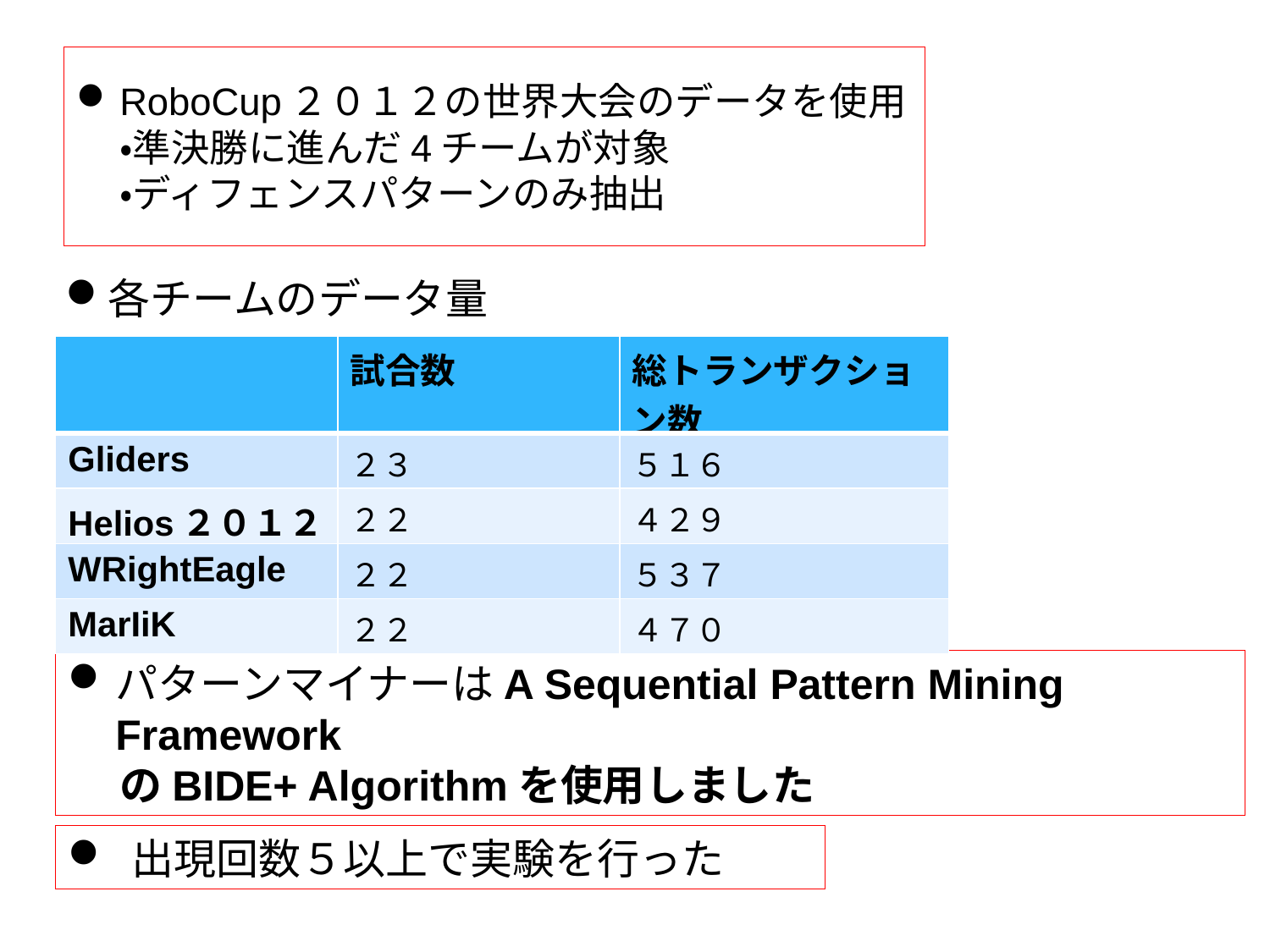

# RoboCup２０１２の世界大会のデータを使用 ・準決勝に進んだ4チームが対象 ・ディフェンスパターンのみ抽出
各チームのデータ量
|  | 試合数 | 総トランザクション数 |
| --- | --- | --- |
| Gliders | ２３ | ５１６ |
| Helios２０１２ | ２２ | ４２９ |
| WRightEagle | ２２ | ５３７ |
| MarIiK | ２２ | ４７０ |
パターンマイナーはA Sequential Pattern Mining Framework
　 のBIDE+ Algorithmを使用しました
出現回数５以上で実験を行った